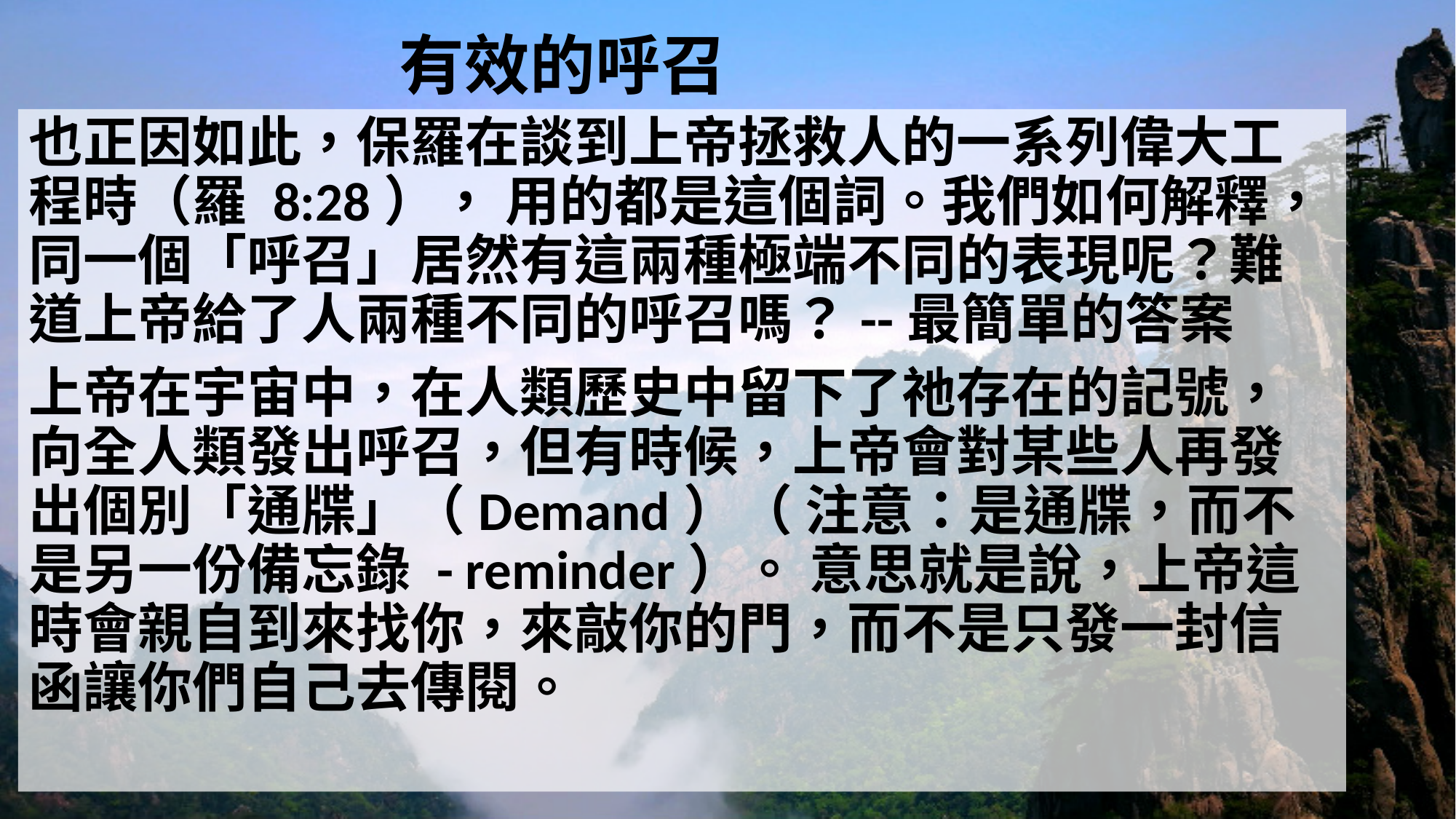

# 有效的呼召
也正因如此，保羅在談到上帝拯救人的一系列偉大工程時（羅 8:28）， 用的都是這個詞。我們如何解釋，同一個「呼召」居然有這兩種極端不同的表現呢？難道上帝給了人兩種不同的呼召嗎？--最簡單的答案
上帝在宇宙中，在人類歷史中留下了祂存在的記號，向全人類發出呼召，但有時候，上帝會對某些人再發出個別「通牒」（Demand）（ 注意：是通牒，而不是另一份備忘錄 - reminder）。 意思就是說，上帝這時會親自到來找你，來敲你的門，而不是只發一封信函讓你們自己去傳閱。